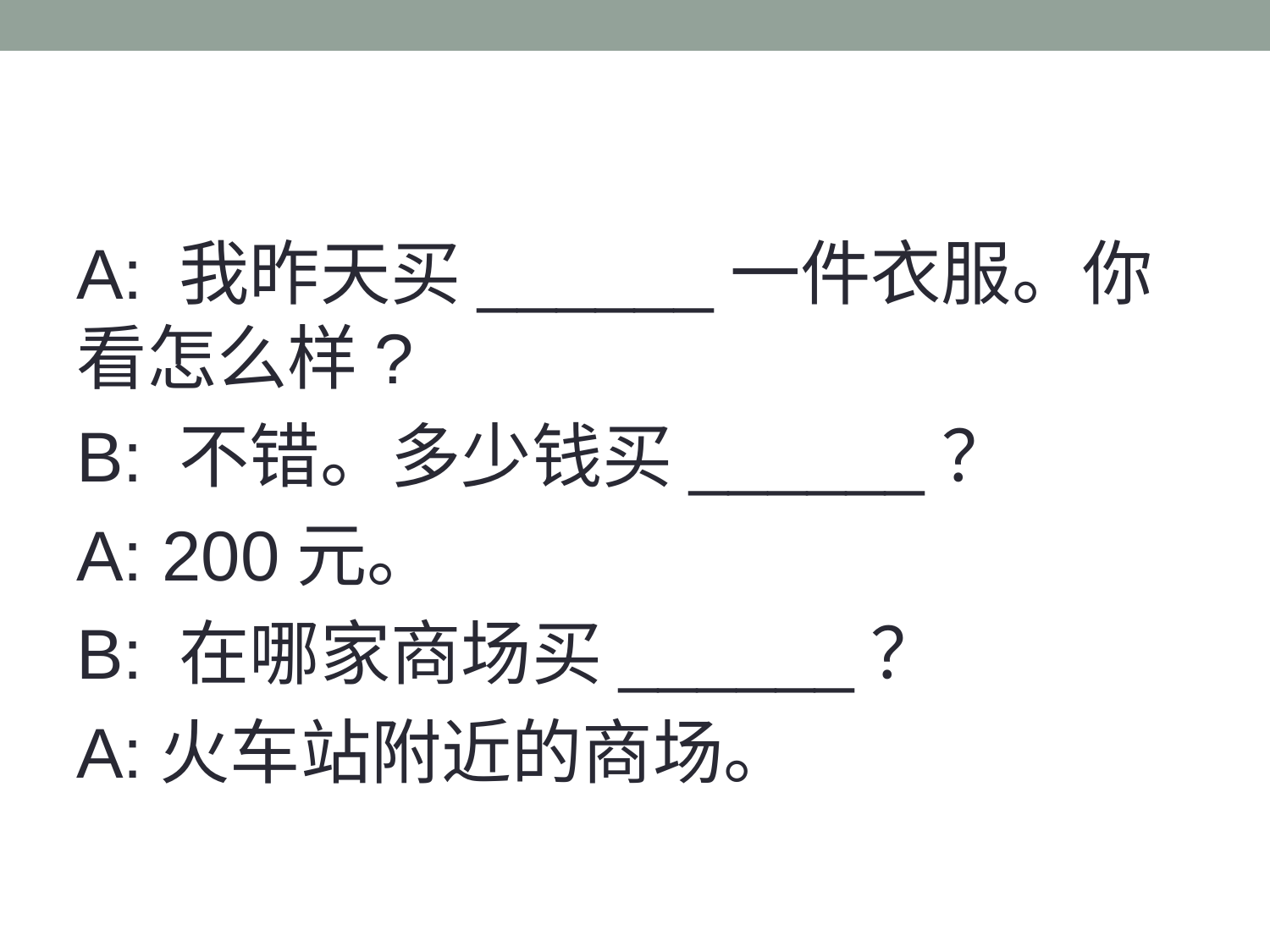

#
A: 我昨天买______一件衣服。你看怎么样?
B: 不错。多少钱买______？
A: 200元。
B: 在哪家商场买______？
A:火车站附近的商场。